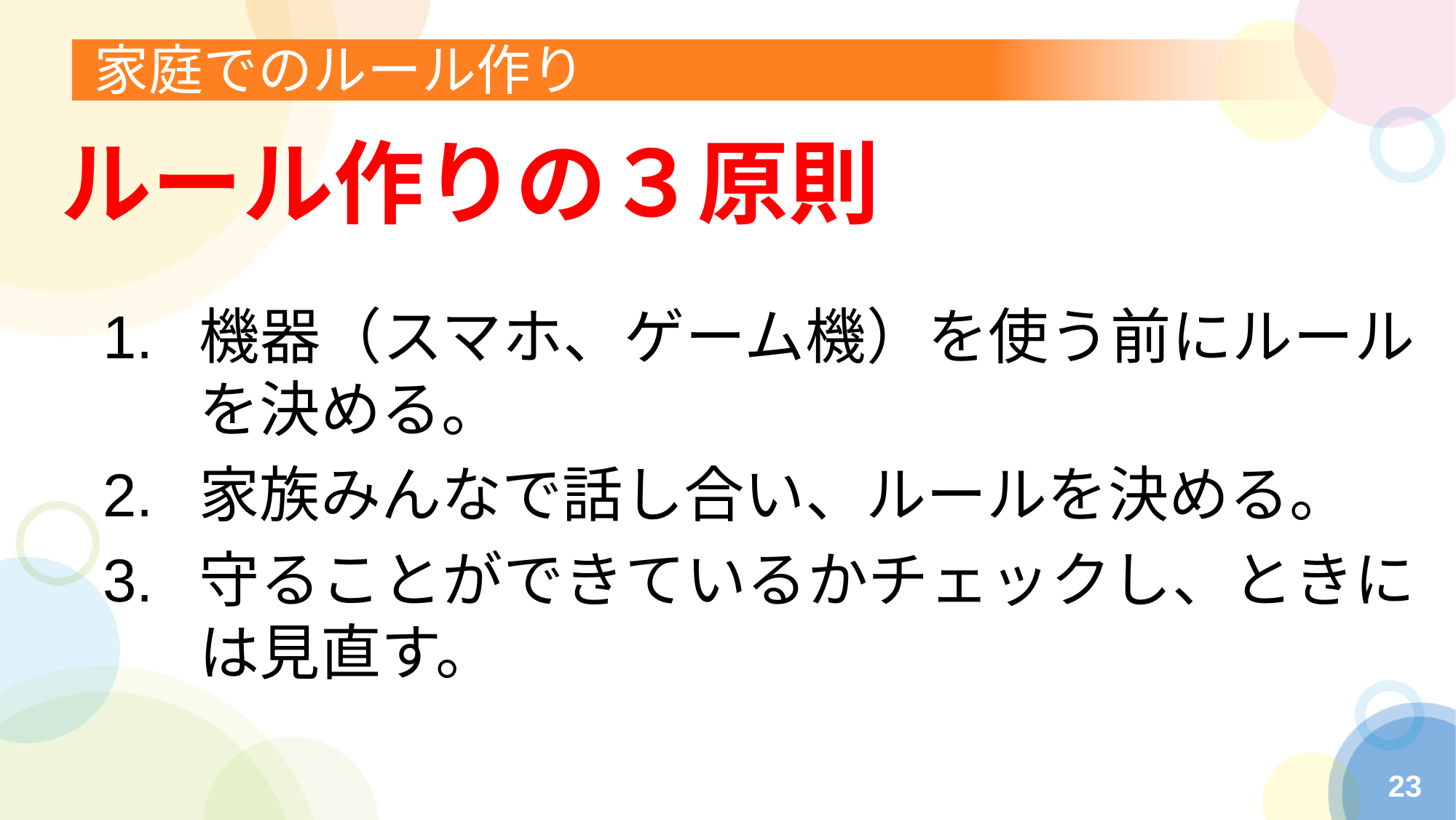

# 家庭でのルール作り
ルール作りの３原則

機器（スマホ、ゲーム機）を使う前にルールを決める。
家族みんなで話し合い、ルールを決める。
守ることができているかチェックし、ときには見直す。
23